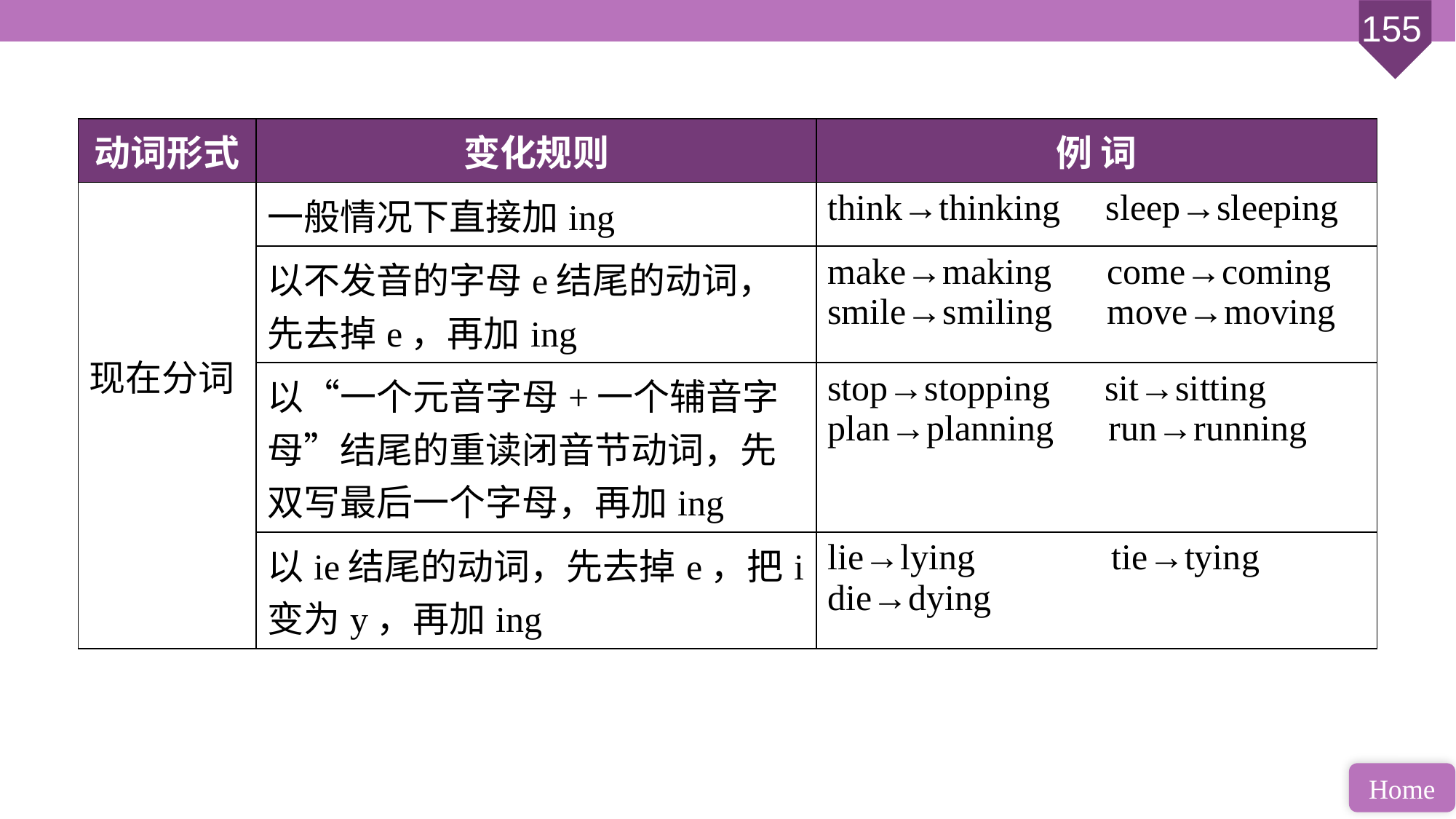

| 动词形式 | 变化规则 | 例 词 |
| --- | --- | --- |
| 现在分词 | 一般情况下直接加ing | think→thinking sleep→sleeping |
|  | 以不发音的字母e结尾的动词，先去掉e，再加ing | make→making come→coming smile→smiling move→moving |
|  | 以“一个元音字母+一个辅音字母”结尾的重读闭音节动词，先双写最后一个字母，再加ing | stop→stopping sit→sitting plan→planning run→running |
|  | 以ie结尾的动词，先去掉e，把i变为y，再加ing | lie→lying tie→tying die→dying |